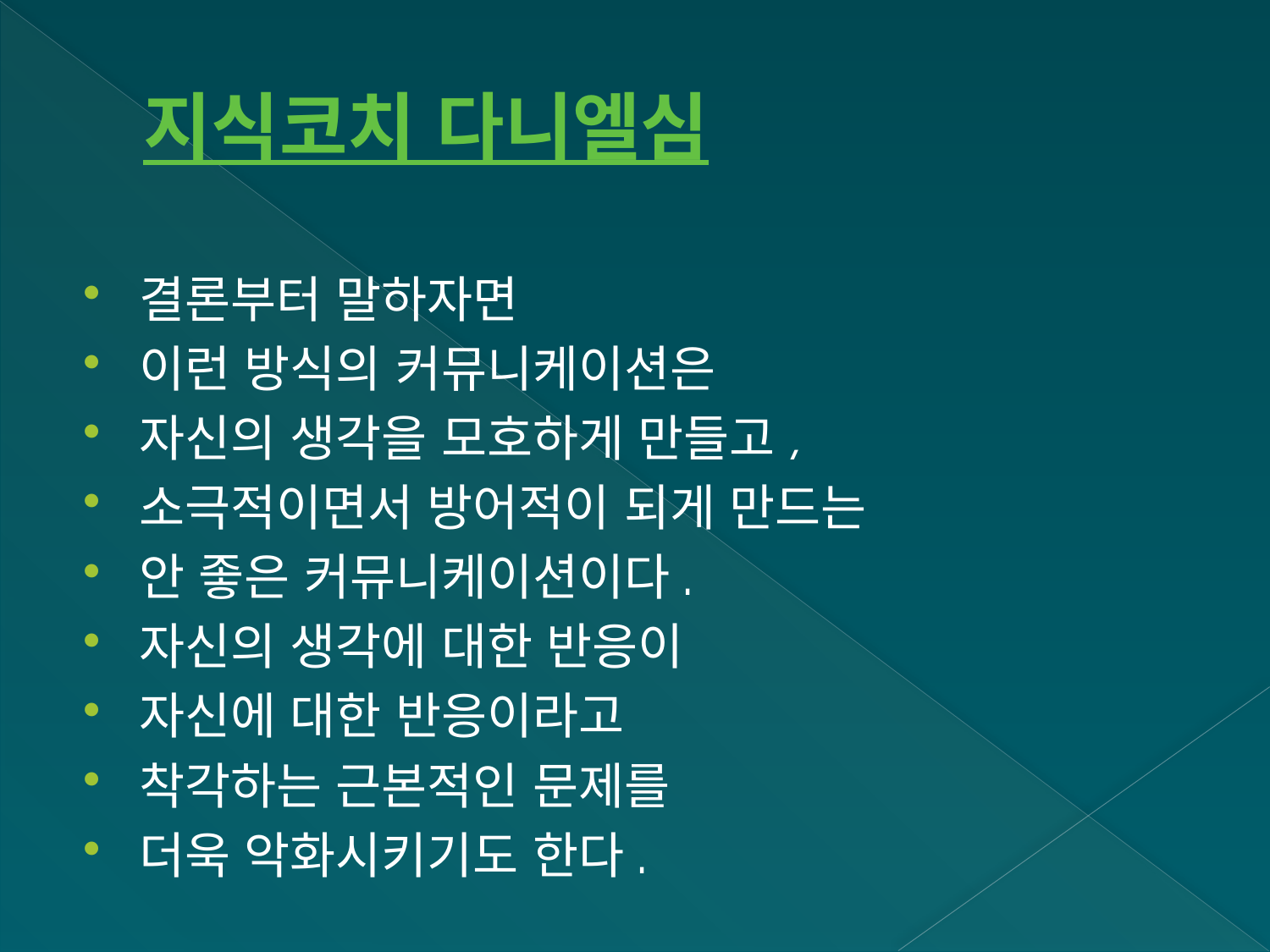

# 지식코치 다니엘심
결론부터 말하자면
이런 방식의 커뮤니케이션은
자신의 생각을 모호하게 만들고,
소극적이면서 방어적이 되게 만드는
안 좋은 커뮤니케이션이다.
자신의 생각에 대한 반응이
자신에 대한 반응이라고
착각하는 근본적인 문제를
더욱 악화시키기도 한다.